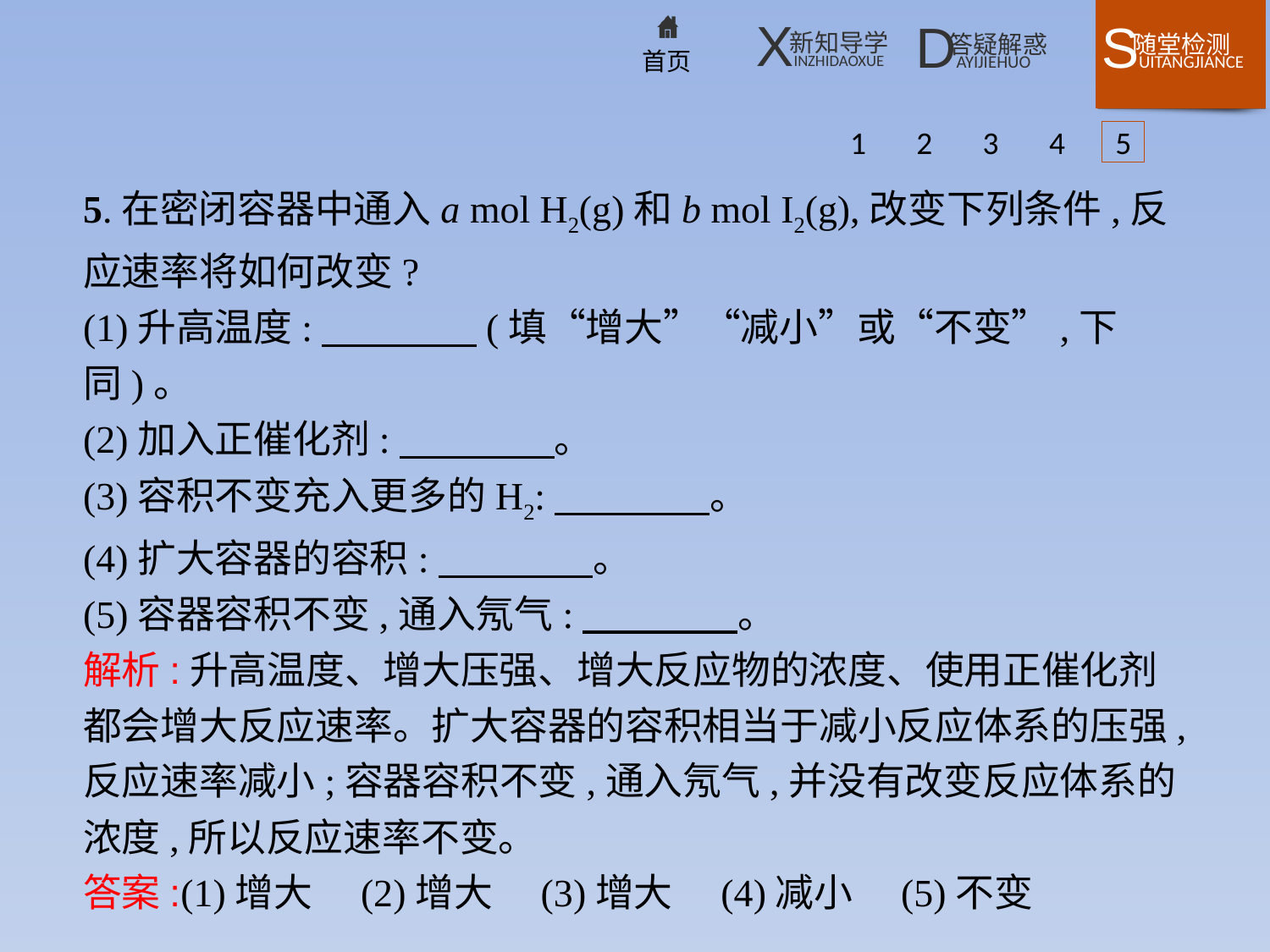

1       2       3       4       5

5.在密闭容器中通入a mol H2(g)和b mol I2(g),改变下列条件,反应速率将如何改变?
(1)升高温度:　　　　(填“增大”“减小”或“不变”,下同)。
(2)加入正催化剂:　　　　。
(3)容积不变充入更多的H2:　　　　。
(4)扩大容器的容积:　　　　。
(5)容器容积不变,通入氖气:　　　　。
解析:升高温度、增大压强、增大反应物的浓度、使用正催化剂都会增大反应速率。扩大容器的容积相当于减小反应体系的压强,反应速率减小;容器容积不变,通入氖气,并没有改变反应体系的浓度,所以反应速率不变。
答案:(1)增大　(2)增大　(3)增大　(4)减小　(5)不变